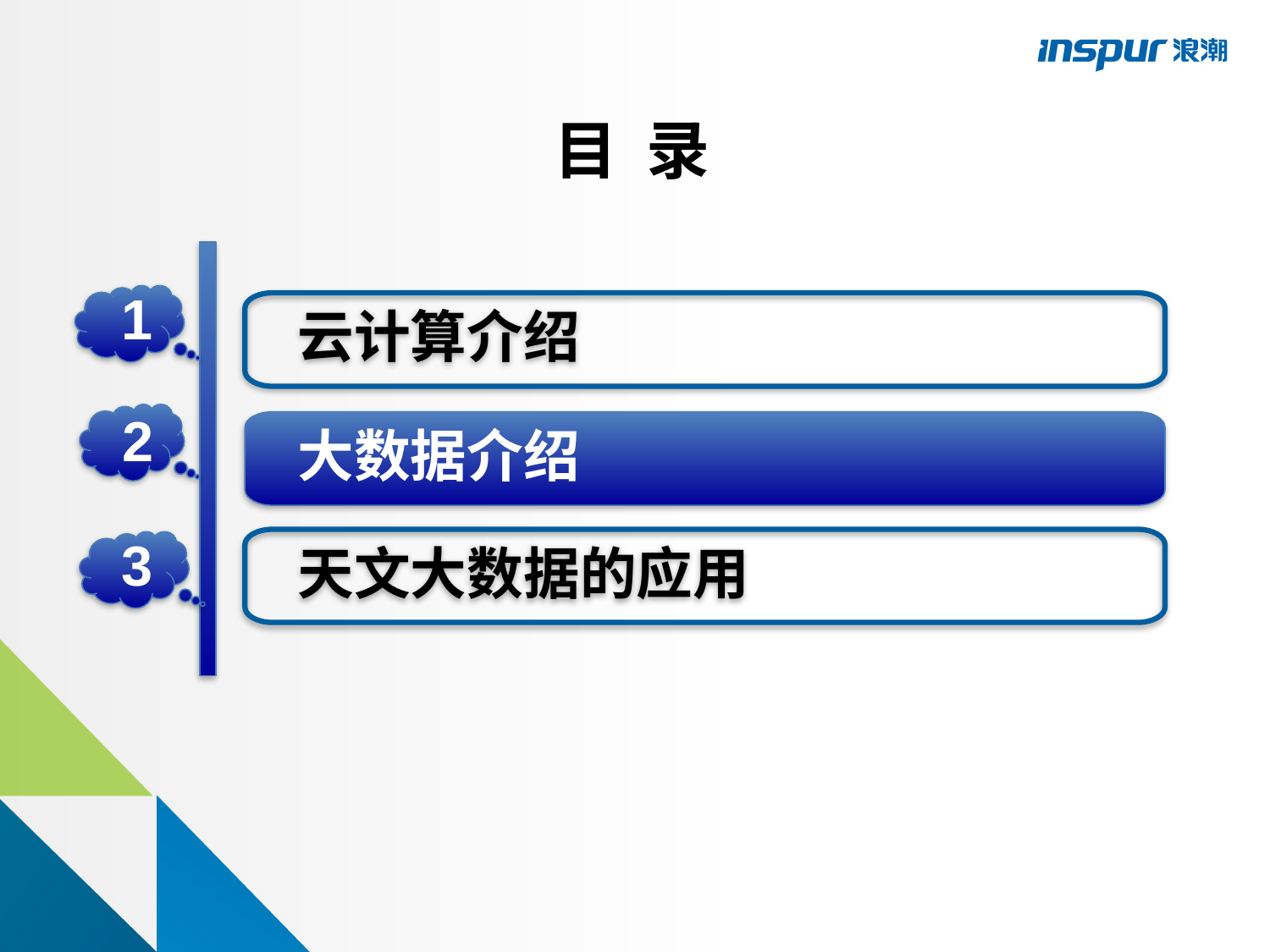

目  录

云计算介绍
天文大数据的应用

1

2
大数据介绍
3